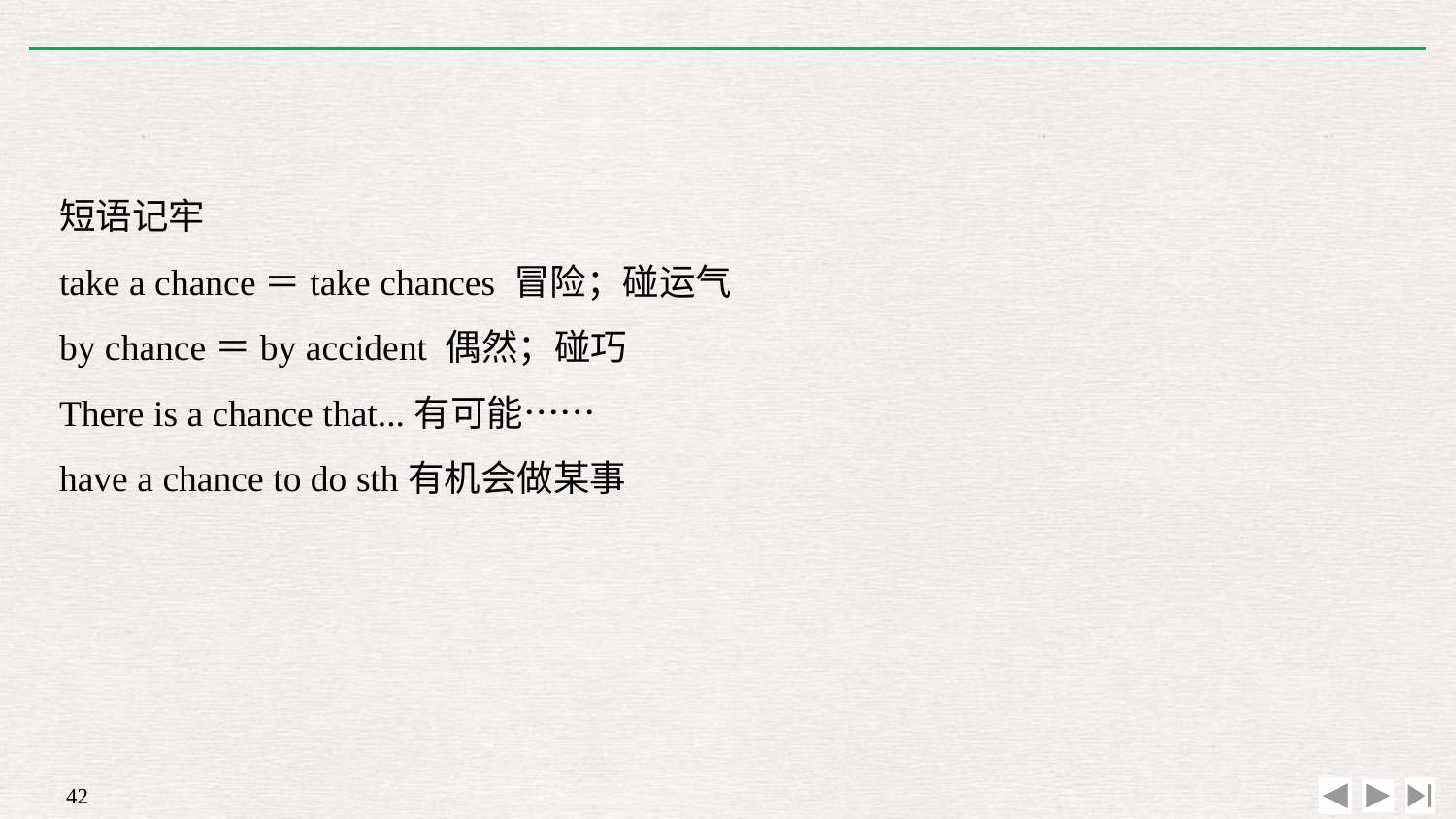

短语记牢
take a chance＝take chances 冒险；碰运气
by chance＝by accident 偶然；碰巧
There is a chance that...有可能……
have a chance to do sth有机会做某事